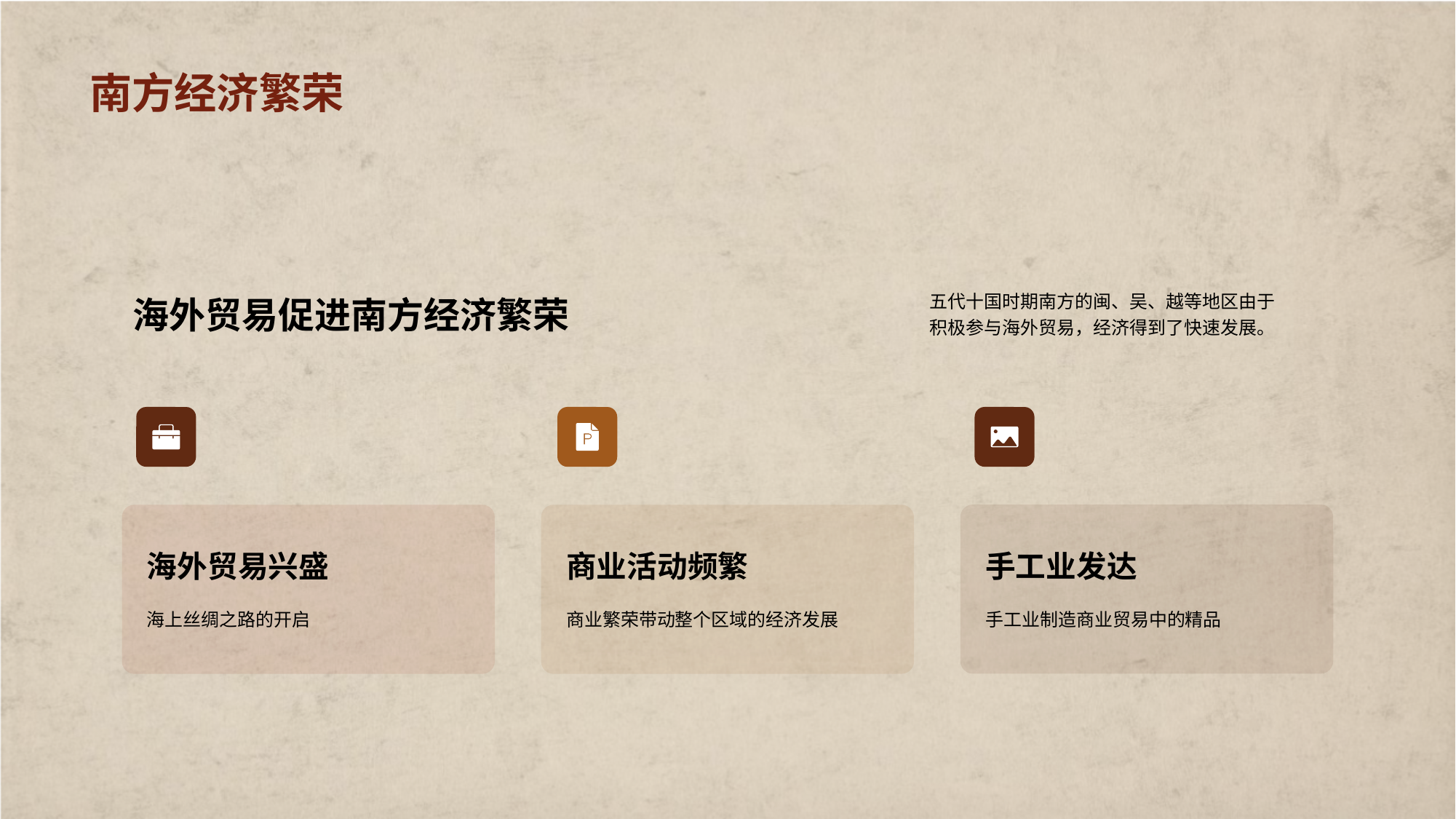

# 南方经济繁荣
五代十国时期南方的闽、吴、越等地区由于积极参与海外贸易，经济得到了快速发展。
海外贸易促进南方经济繁荣

海外贸易兴盛
海上丝绸之路的开启

商业活动频繁
商业繁荣带动整个区域的经济发展

手工业发达
手工业制造商业贸易中的精品